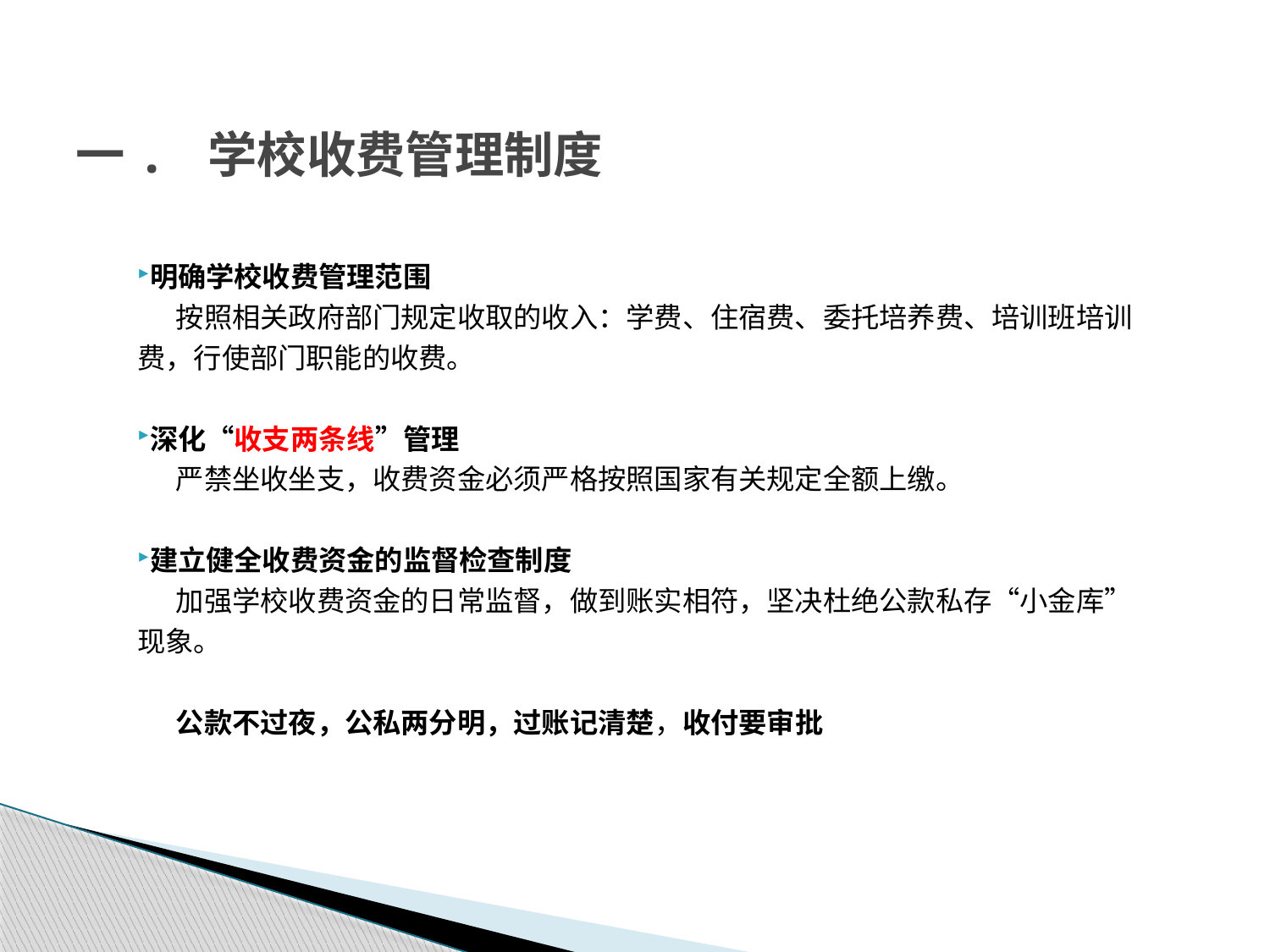

# 一. 学校收费管理制度
明确学校收费管理范围
     按照相关政府部门规定收取的收入：学费、住宿费、委托培养费、培训班培训费，行使部门职能的收费。

深化“收支两条线”管理
     严禁坐收坐支，收费资金必须严格按照国家有关规定全额上缴。

建立健全收费资金的监督检查制度
     加强学校收费资金的日常监督，做到账实相符，坚决杜绝公款私存“小金库”现象。

     公款不过夜，公私两分明，过账记清楚，收付要审批